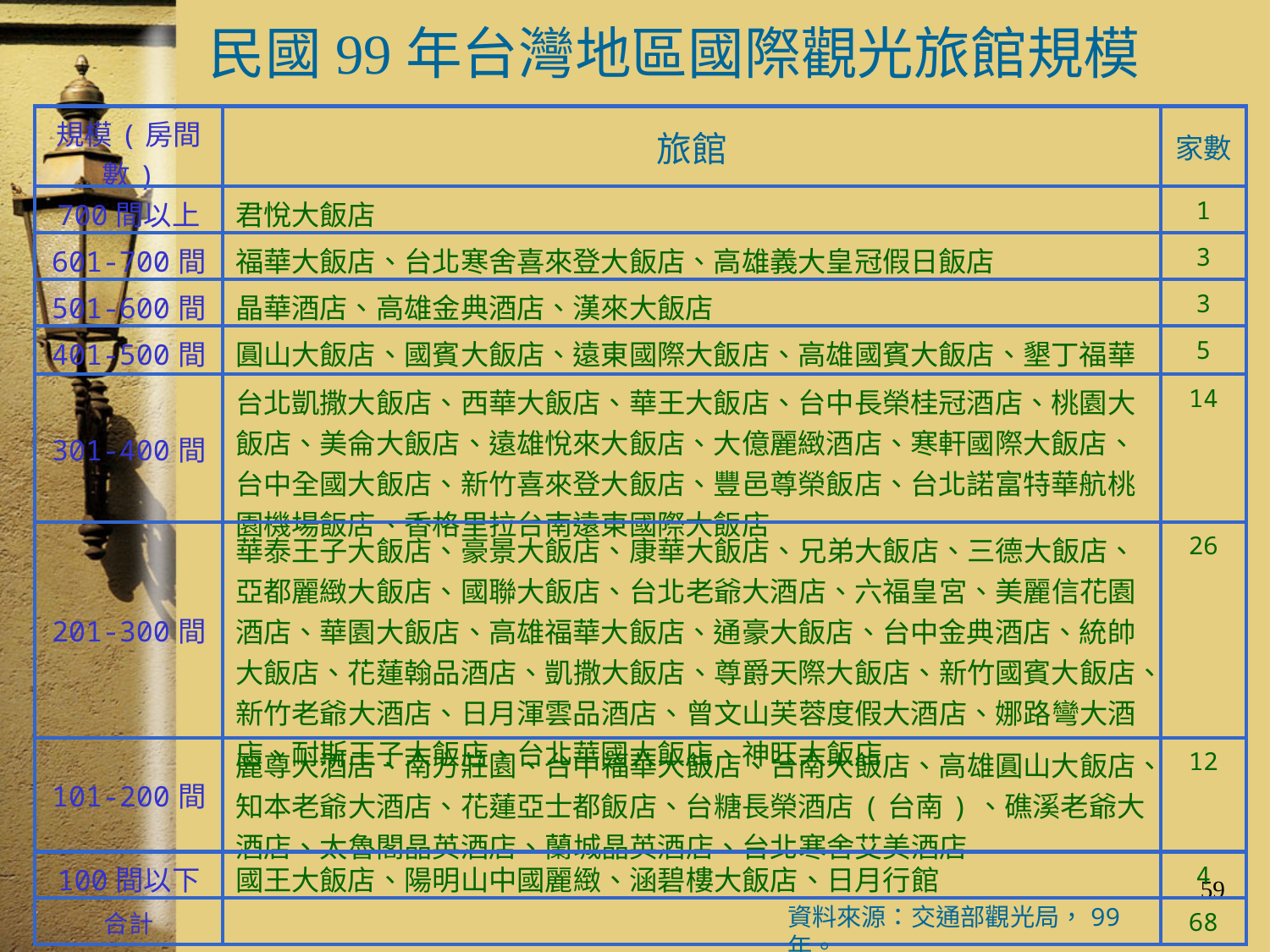

# 民國99年台灣地區國際觀光旅館規模

| 規模(房間數) | 旅館 | 家數 |
| --- | --- | --- |
| 700間以上 | 君悅大飯店 | 1 |
| 601-700間 | 福華大飯店、台北寒舍喜來登大飯店、高雄義大皇冠假日飯店 | 3 |
| 501-600間 | 晶華酒店、高雄金典酒店、漢來大飯店 | 3 |
| 401-500間 | 圓山大飯店、國賓大飯店、遠東國際大飯店、高雄國賓大飯店、墾丁福華 | 5 |
| 301-400間 | 台北凱撒大飯店、西華大飯店、華王大飯店、台中長榮桂冠酒店、桃園大飯店、美侖大飯店、遠雄悅來大飯店、大億麗緻酒店、寒軒國際大飯店、台中全國大飯店、新竹喜來登大飯店、豐邑尊榮飯店、台北諾富特華航桃園機場飯店、香格里拉台南遠東國際大飯店 | 14 |
| 201-300間 | 華泰王子大飯店、豪景大飯店、康華大飯店、兄弟大飯店、三德大飯店、亞都麗緻大飯店、國聯大飯店、台北老爺大酒店、六福皇宮、美麗信花園酒店、華園大飯店、高雄福華大飯店、通豪大飯店、台中金典酒店、統帥大飯店、花蓮翰品酒店、凱撒大飯店、尊爵天際大飯店、新竹國賓大飯店、新竹老爺大酒店、日月渾雲品酒店、曾文山芙蓉度假大酒店、娜路彎大酒店、耐斯王子大飯店、台北華國大飯店、神旺大飯店 | 26 |
| 101-200間 | 麗尊大酒店、南方莊園、台中福華大飯店、台南大飯店、高雄圓山大飯店、知本老爺大酒店、花蓮亞士都飯店、台糖長榮酒店(台南)、礁溪老爺大酒店、太魯閣晶英酒店、蘭城晶英酒店、台北寒舍艾美酒店 | 12 |
| 100間以下 | 國王大飯店、陽明山中國麗緻、涵碧樓大飯店、日月行館 | 4 |
| 合計 |  | 68 |

59
資料來源：交通部觀光局，99年。